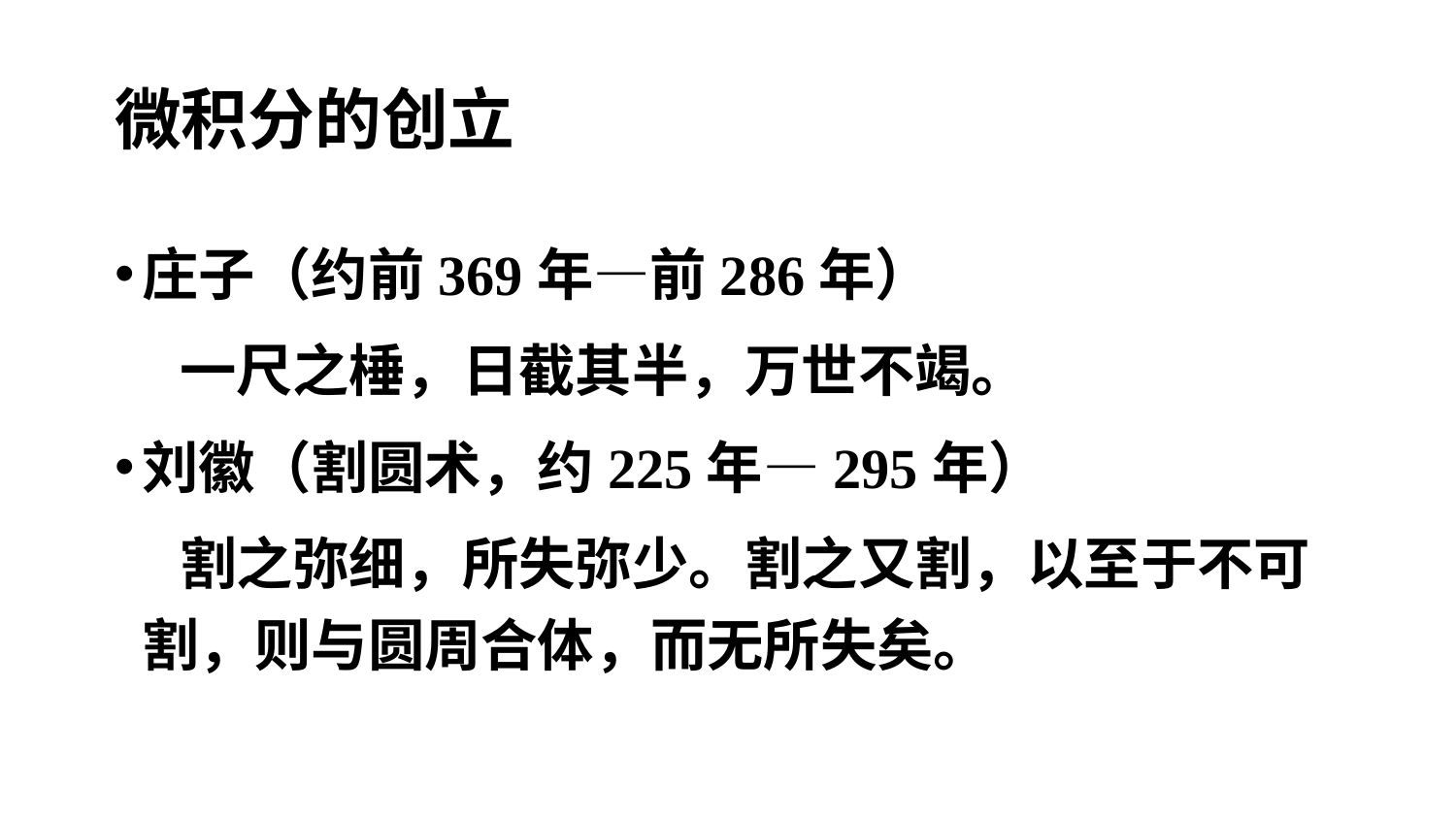

# 微积分的创立
庄子（约前369年—前286年）
    一尺之棰，日截其半，万世不竭。
刘徽（割圆术，约225年—295年）
    割之弥细，所失弥少。割之又割，以至于不可割，则与圆周合体，而无所失矣。